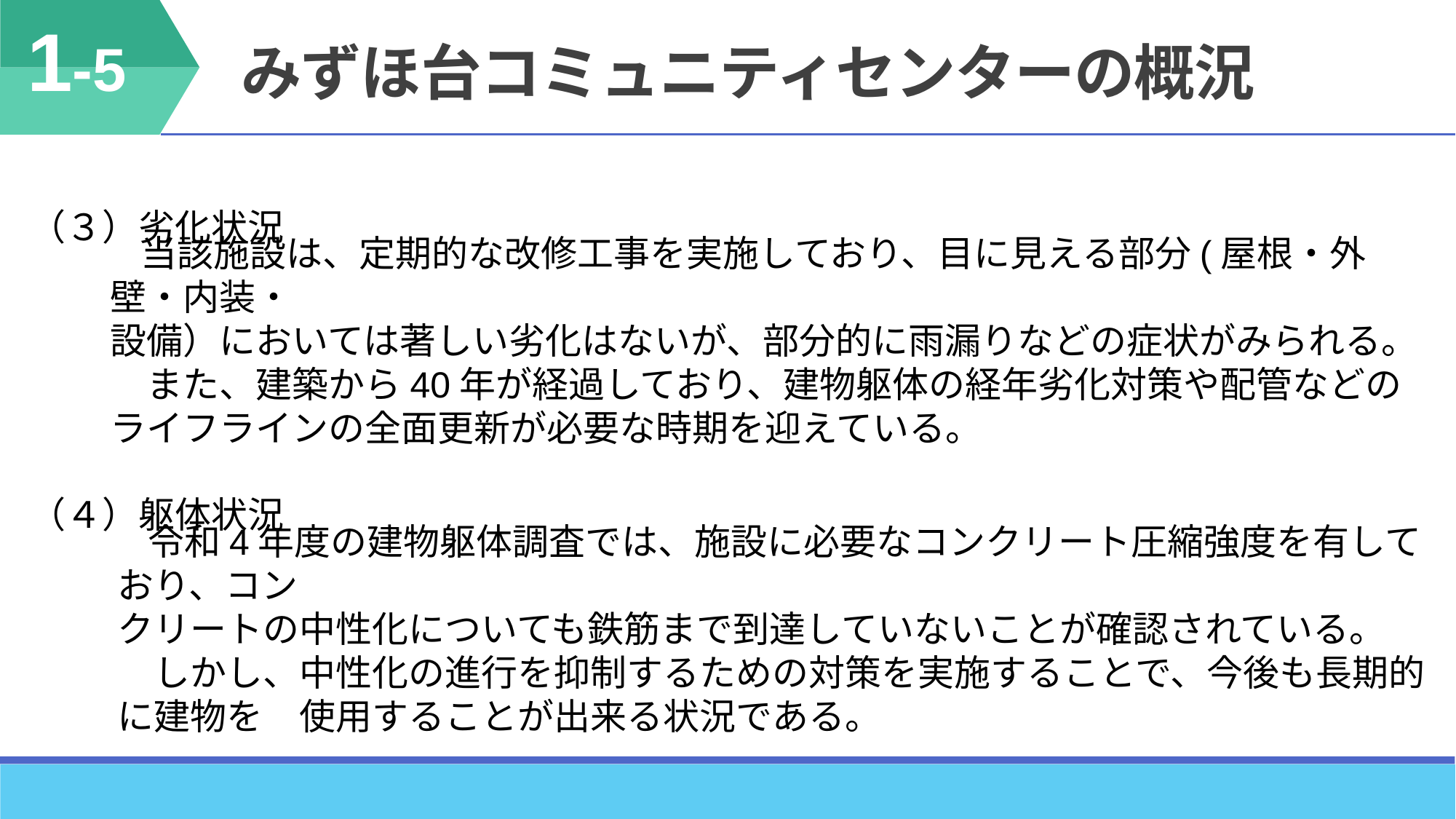

1-5

みずほ台コミュニティセンターの概況

（３）劣化状況

　当該施設は、定期的な改修工事を実施しており、目に見える部分(屋根・外壁・内装・
設備）においては著しい劣化はないが、部分的に雨漏りなどの症状がみられる。
　また、建築から40年が経過しており、建物躯体の経年劣化対策や配管などのライフラインの全面更新が必要な時期を迎えている。

（４）躯体状況

　令和4年度の建物躯体調査では、施設に必要なコンクリート圧縮強度を有しており、コン
クリートの中性化についても鉄筋まで到達していないことが確認されている。
　しかし、中性化の進行を抑制するための対策を実施することで、今後も長期的に建物を　使用することが出来る状況である。